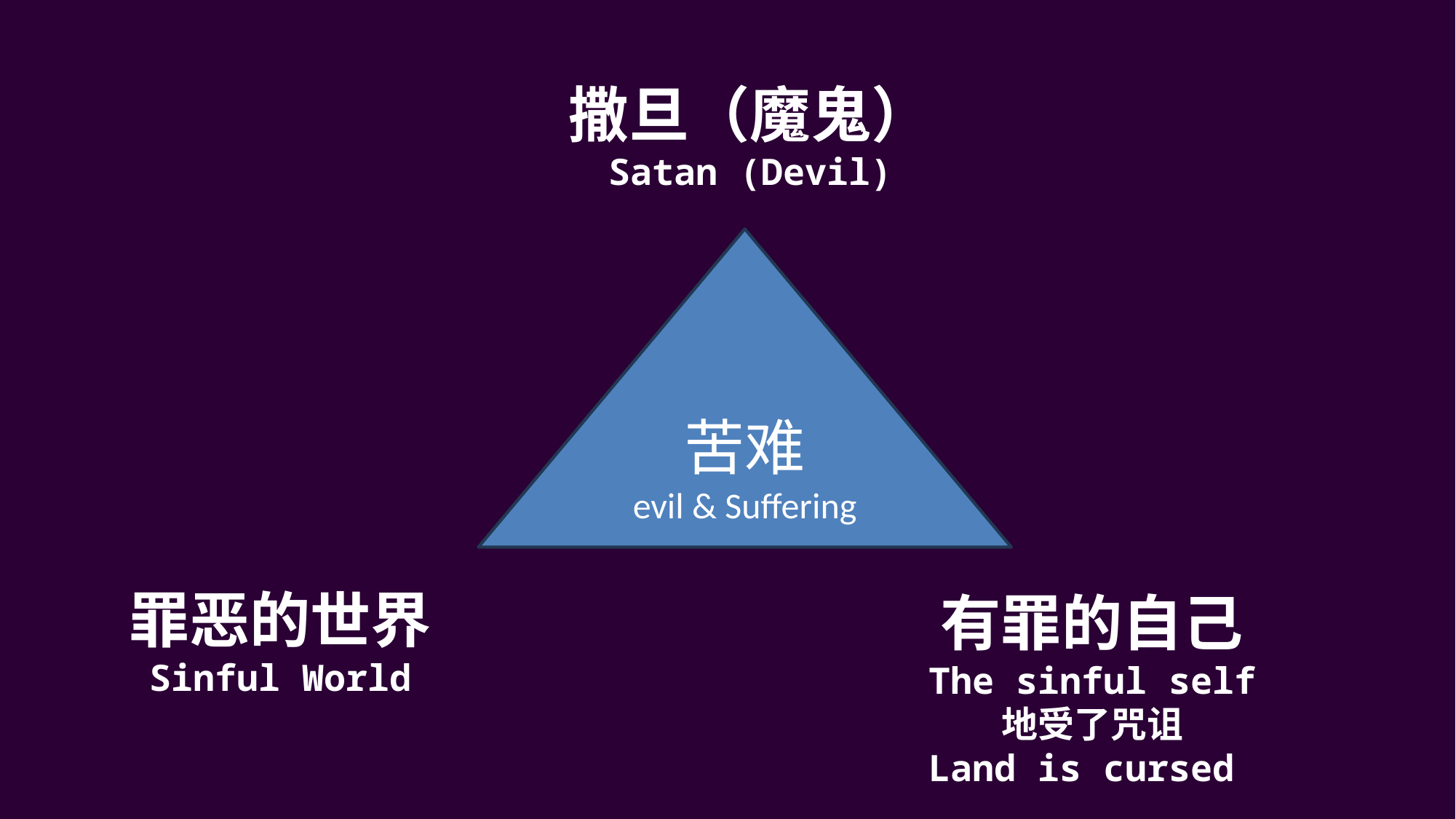

撒旦（魔鬼）
Satan (Devil)
苦难
evil & Suffering
罪恶的世界
Sinful World
有罪的自己
The sinful self
地受了咒诅
Land is cursed